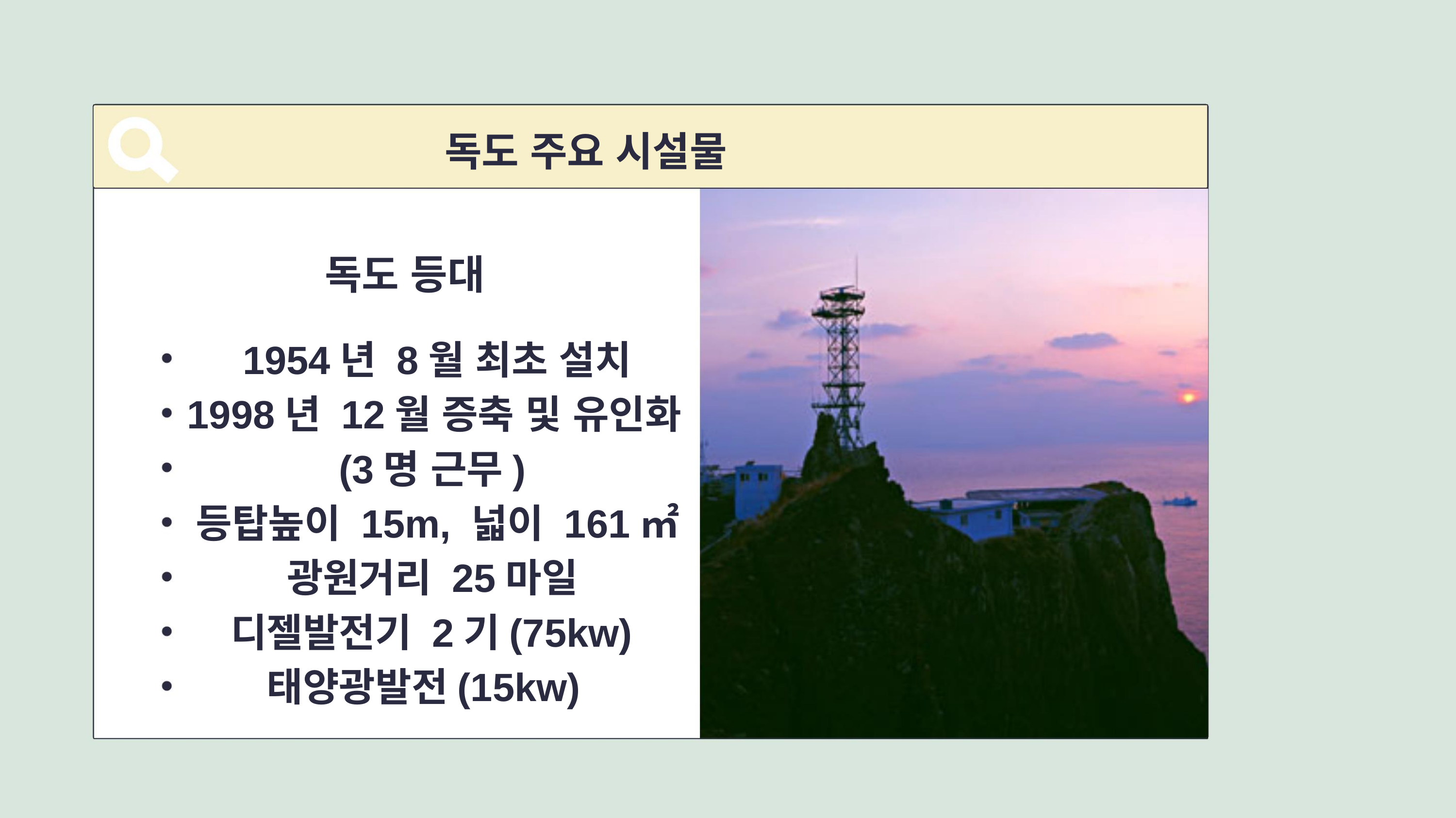

독도 주요 시설물
독도 등대
1954년 8월 최초 설치
1998년 12월 증축 및 유인화
(3명 근무)
등탑높이 15m, 넓이 161㎡
광원거리 25마일
디젤발전기 2기(75kw)
태양광발전(15kw)